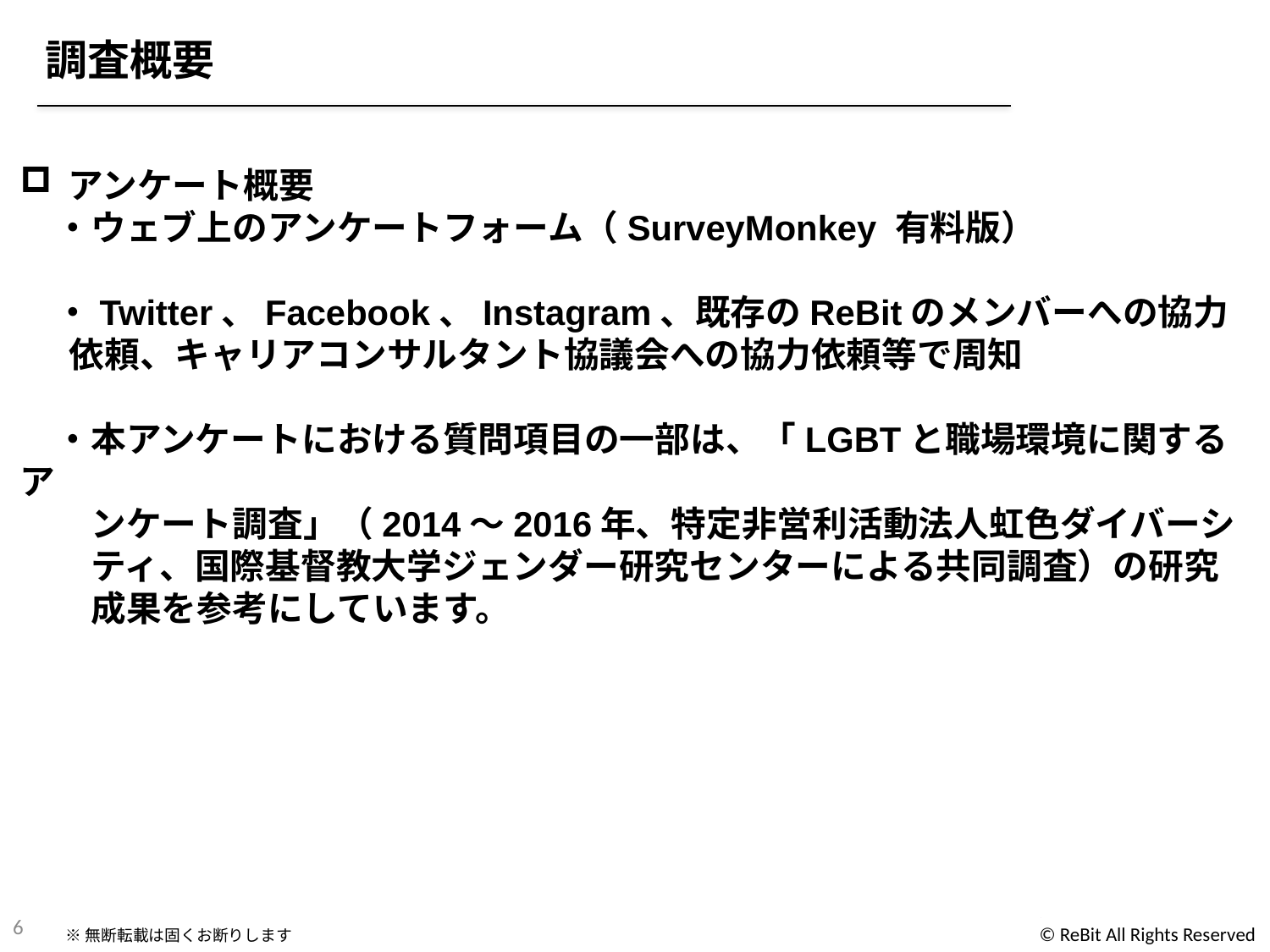

調査概要

アンケート概要
　・ウェブ上のアンケートフォーム（SurveyMonkey 有料版）

　・Twitter、Facebook、Instagram、既存のReBitのメンバーへの協力
     依頼、キャリアコンサルタント協議会への協力依頼等で周知

　・本アンケートにおける質問項目の一部は、「LGBTと職場環境に関するア
　　ンケート調査」（2014〜2016年、特定非営利活動法人虹色ダイバーシ
　　ティ、国際基督教大学ジェンダー研究センターによる共同調査）の研究
　　成果を参考にしています。
6